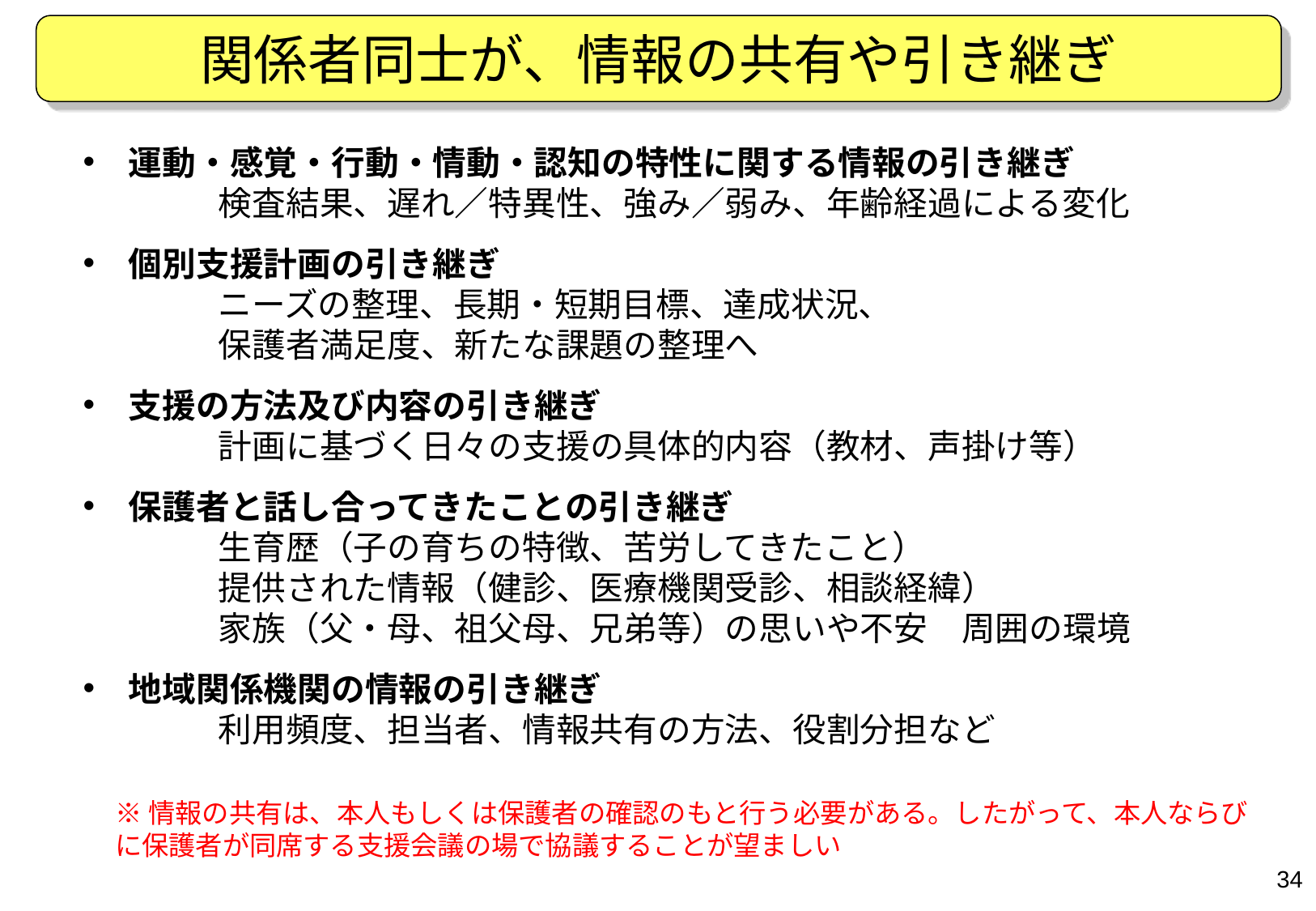

関係者同士が、情報の共有や引き継ぎ
運動・感覚・行動・情動・認知の特性に関する情報の引き継ぎ
　　　　検査結果、遅れ／特異性、強み／弱み、年齢経過による変化
個別支援計画の引き継ぎ
　　　　ニーズの整理、長期・短期目標、達成状況、
　　　　保護者満足度、新たな課題の整理へ
支援の方法及び内容の引き継ぎ
　　　　計画に基づく日々の支援の具体的内容（教材、声掛け等）
保護者と話し合ってきたことの引き継ぎ
　　　　生育歴（子の育ちの特徴、苦労してきたこと）
　　　　提供された情報（健診、医療機関受診、相談経緯）
　　　　家族（父・母、祖父母、兄弟等）の思いや不安　周囲の環境
地域関係機関の情報の引き継ぎ
　　　　利用頻度、担当者、情報共有の方法、役割分担など

※情報の共有は、本人もしくは保護者の確認のもと行う必要がある。したがって、本人ならびに保護者が同席する支援会議の場で協議することが望ましい
34